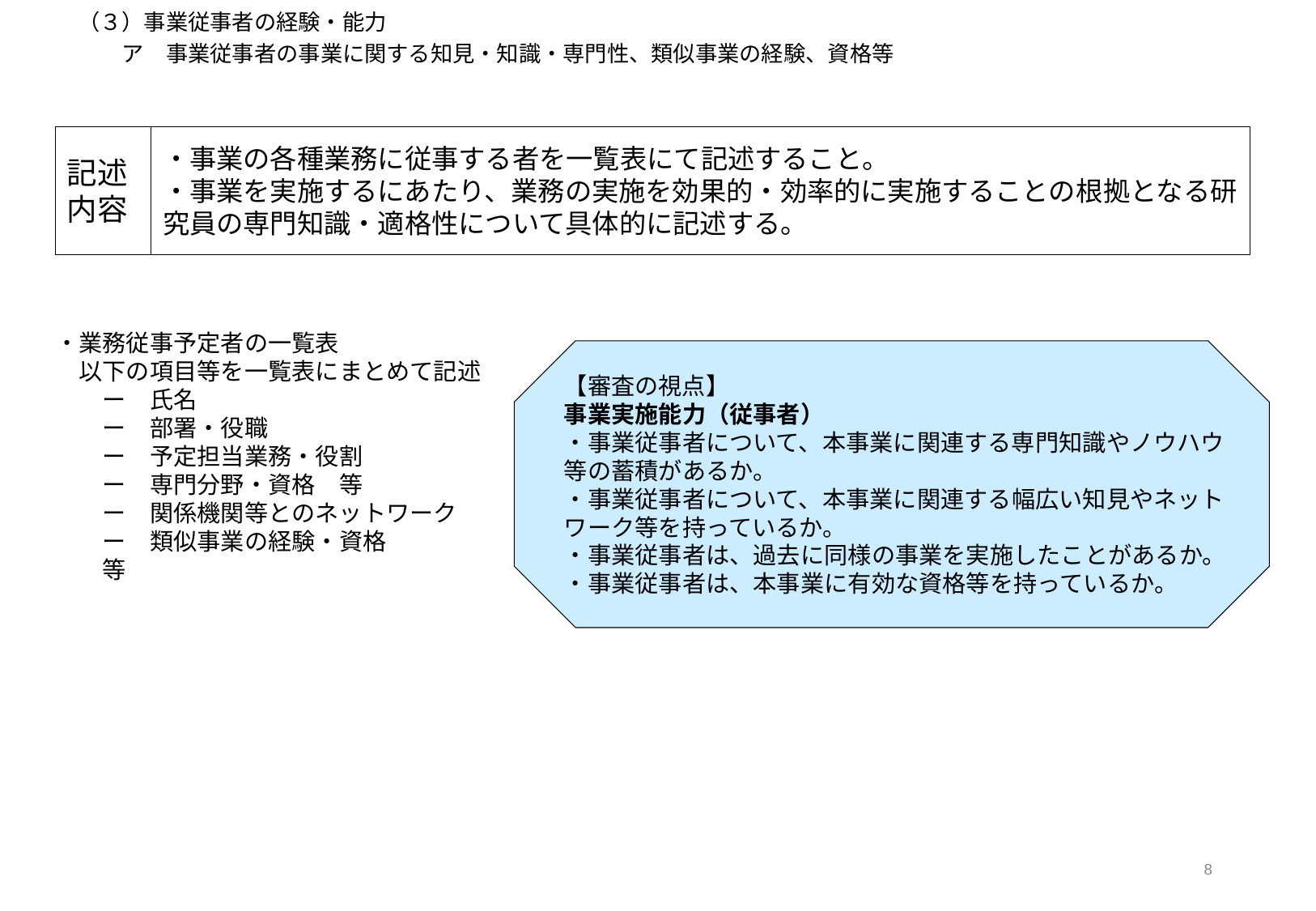

# （３）事業従事者の経験・能力 　　ア　事業従事者の事業に関する知見・知識・専門性、類似事業の経験、資格等
・事業の各種業務に従事する者を一覧表にて記述すること。
・事業を実施するにあたり、業務の実施を効果的・効率的に実施することの根拠となる研究員の専門知識・適格性について具体的に記述する。
記述内容
・業務従事予定者の一覧表
　以下の項目等を一覧表にまとめて記述
　　ー　氏名
　　ー　部署・役職
　　ー　予定担当業務・役割
　　ー　専門分野・資格　等
　　ー　関係機関等とのネットワーク
　　ー　類似事業の経験・資格　　　　　　等
【審査の視点】
事業実施能力（従事者）
・事業従事者について、本事業に関連する専門知識やノウハウ等の蓄積があるか。
・事業従事者について、本事業に関連する幅広い知見やネットワーク等を持っているか。
・事業従事者は、過去に同様の事業を実施したことがあるか。
・事業従事者は、本事業に有効な資格等を持っているか。
8